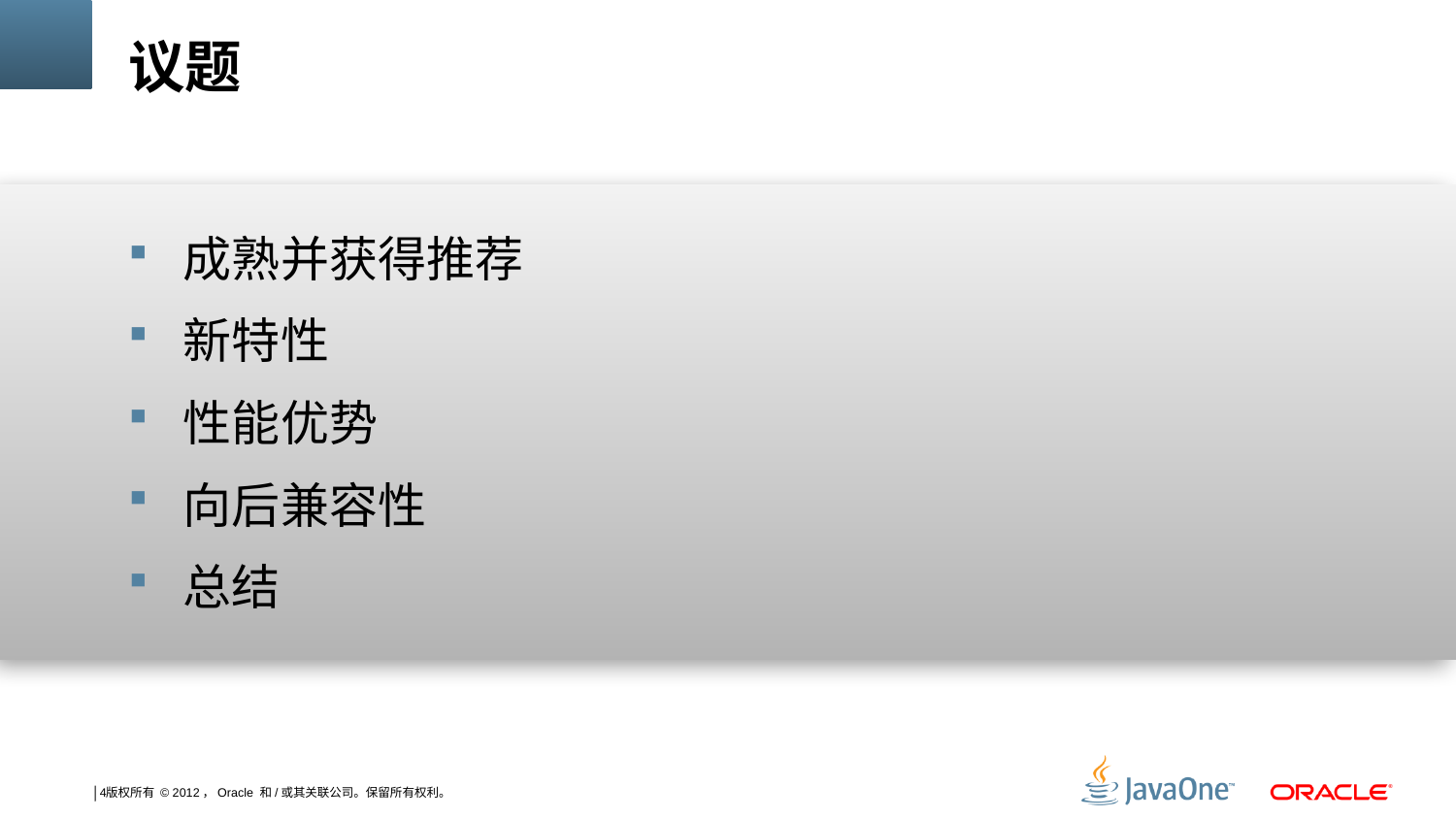

# 议题
成熟并获得推荐
新特性
性能优势
向后兼容性
总结